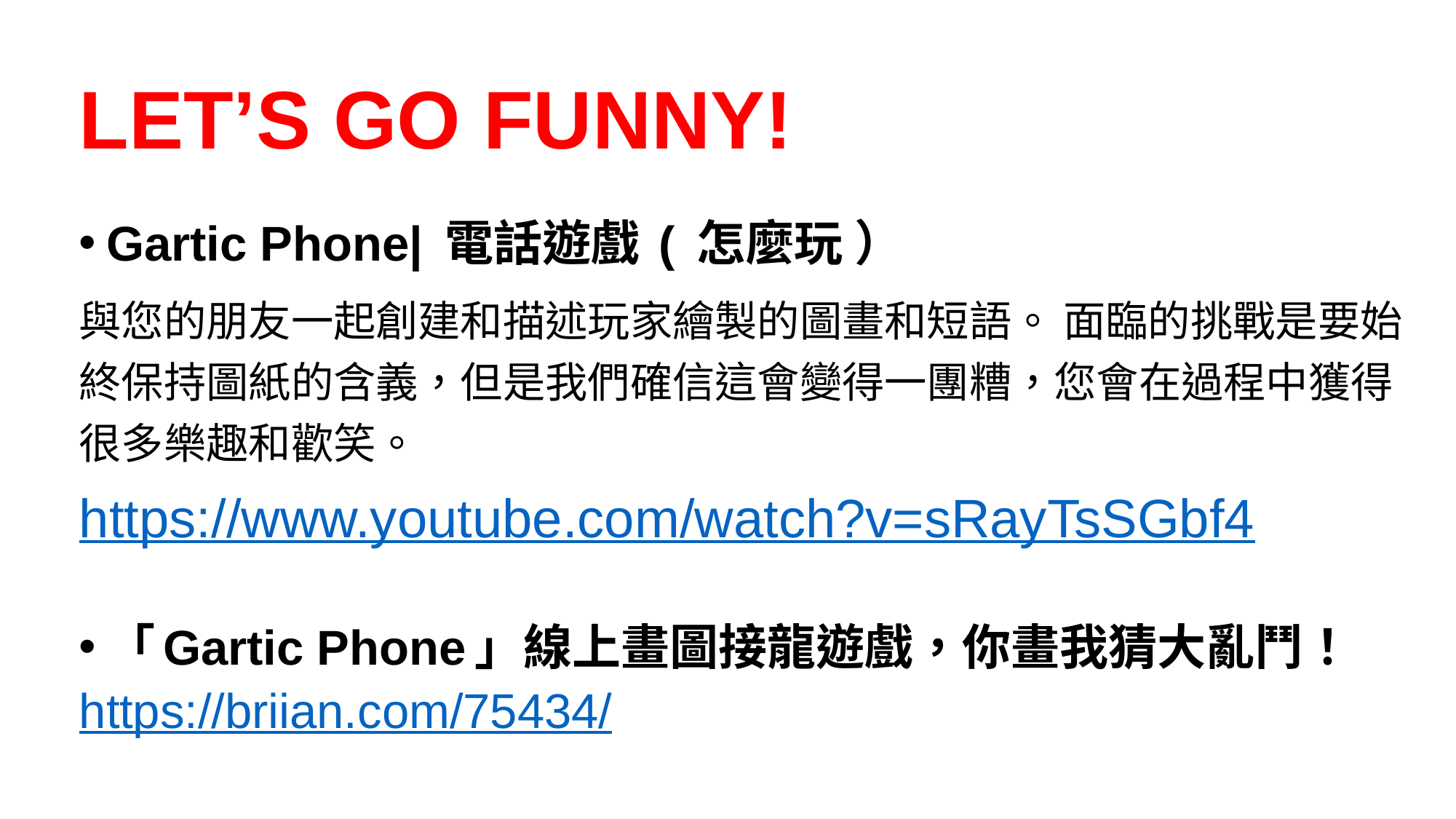

# LET’S GO FUNNY!
Gartic Phone| 電話遊戲 ( 怎麼玩 ）
與您的朋友一起創建和描述玩家繪製的圖畫和短語。 面臨的挑戰是要始終保持圖紙的含義，但是我們確信這會變得一團糟，您會在過程中獲得很多樂趣和歡笑。
https://www.youtube.com/watch?v=sRayTsSGbf4

「Gartic Phone」線上畫圖接龍遊戲，你畫我猜大亂鬥！
https://briian.com/75434/